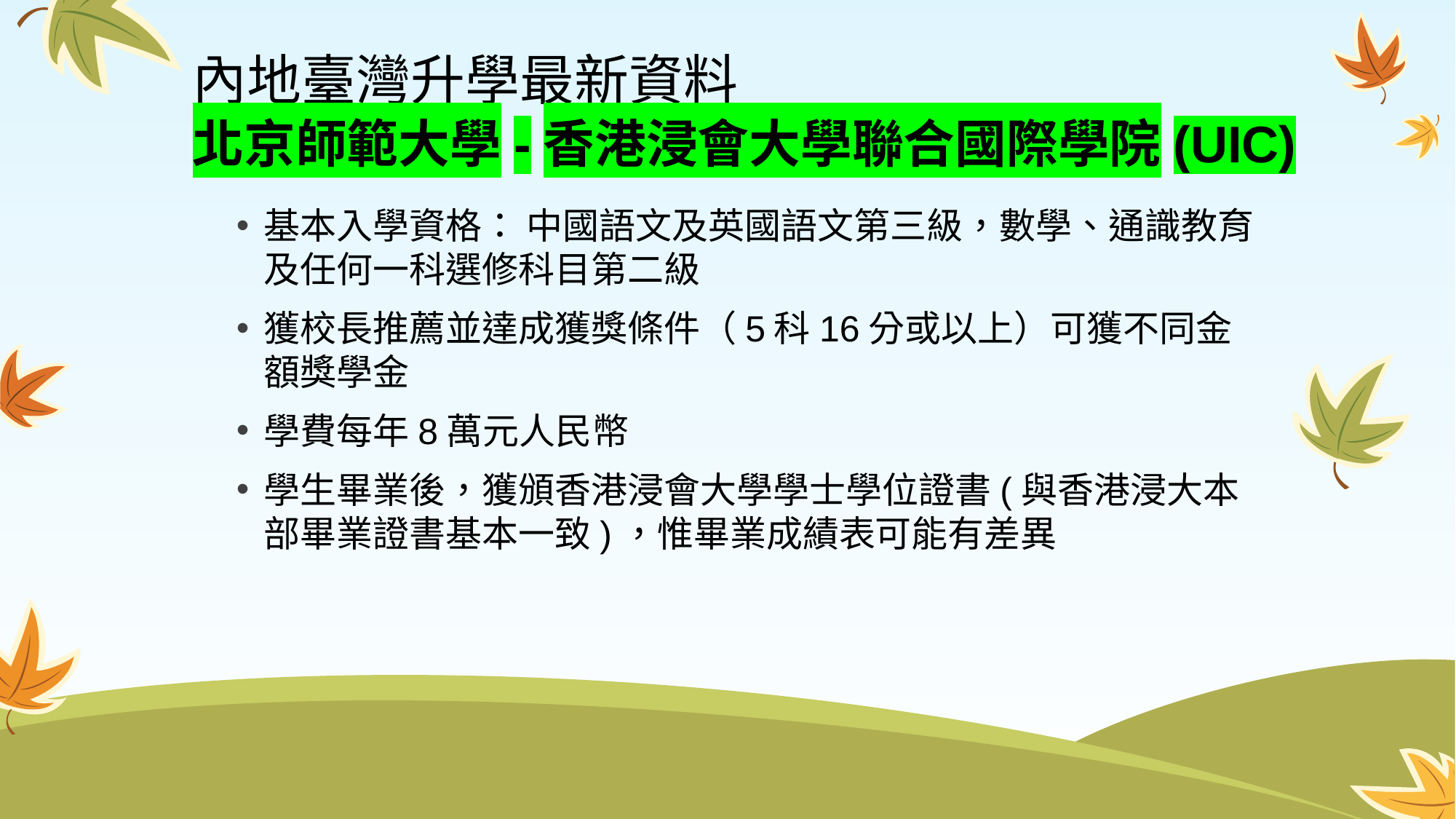

# 內地臺灣升學最新資料 北京師範大學-香港浸會大學聯合國際學院(UIC)
基本入學資格： 中國語文及英國語文第三級，數學、通識教育及任何一科選修科目第二級
獲校長推薦並達成獲獎條件（5科16分或以上）可獲不同金額獎學金
學費每年8萬元人民幣
學生畢業後，獲頒香港浸會大學學士學位證書(與香港浸大本部畢業證書基本一致)，惟畢業成績表可能有差異